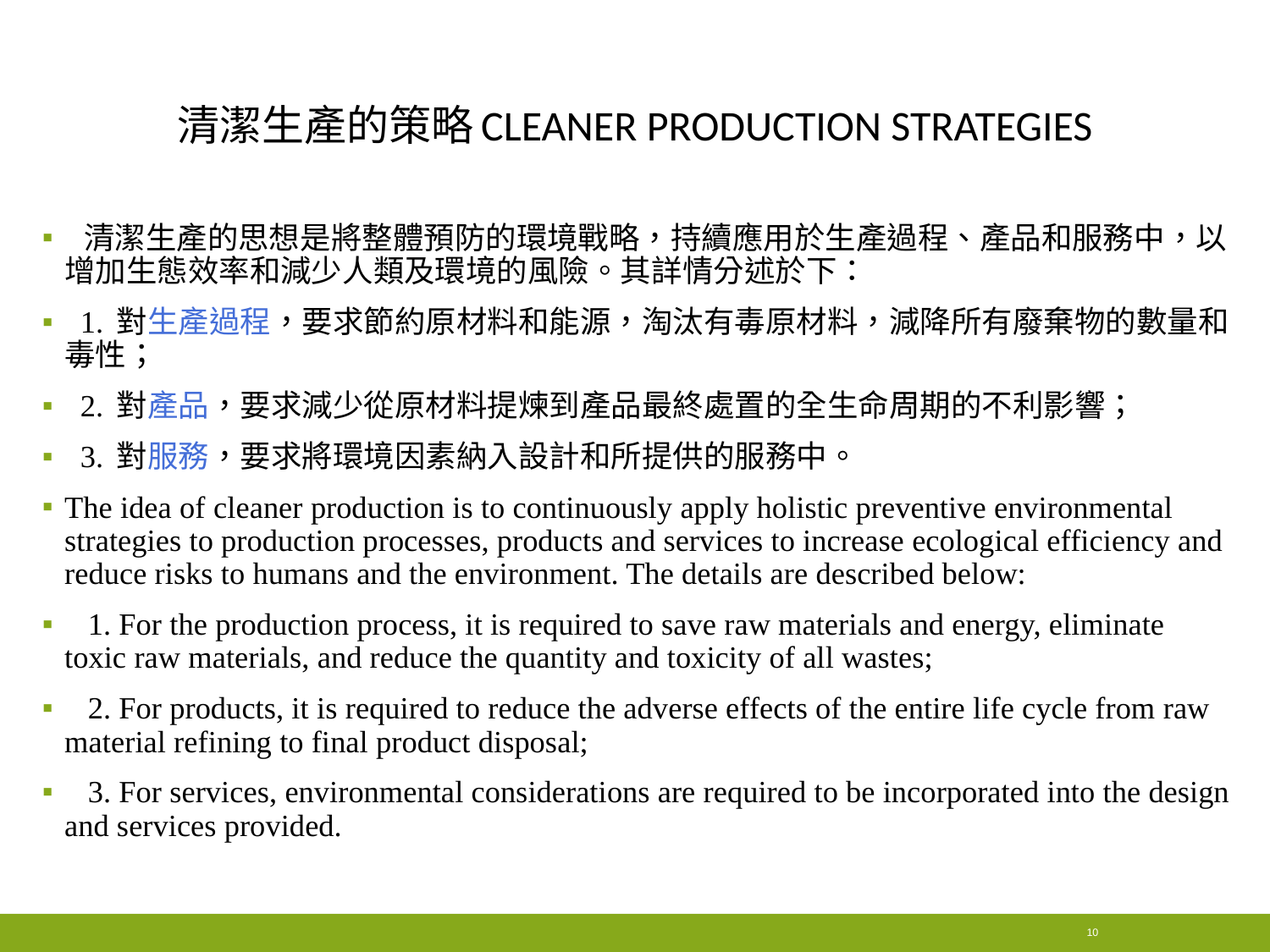

# 清潔生產的策略Cleaner production strategies
  清潔生產的思想是將整體預防的環境戰略，持續應用於生產過程、產品和服務中，以增加生態效率和減少人類及環境的風險。其詳情分述於下：
  1. 對生產過程，要求節約原材料和能源，淘汰有毒原材料，減降所有廢棄物的數量和毒性；
  2. 對產品，要求減少從原材料提煉到產品最終處置的全生命周期的不利影響；
  3. 對服務，要求將環境因素納入設計和所提供的服務中。
The idea of ​​cleaner production is to continuously apply holistic preventive environmental strategies to production processes, products and services to increase ecological efficiency and reduce risks to humans and the environment. The details are described below:
   1. For the production process, it is required to save raw materials and energy, eliminate toxic raw materials, and reduce the quantity and toxicity of all wastes;
   2. For products, it is required to reduce the adverse effects of the entire life cycle from raw material refining to final product disposal;
   3. For services, environmental considerations are required to be incorporated into the design and services provided.
10